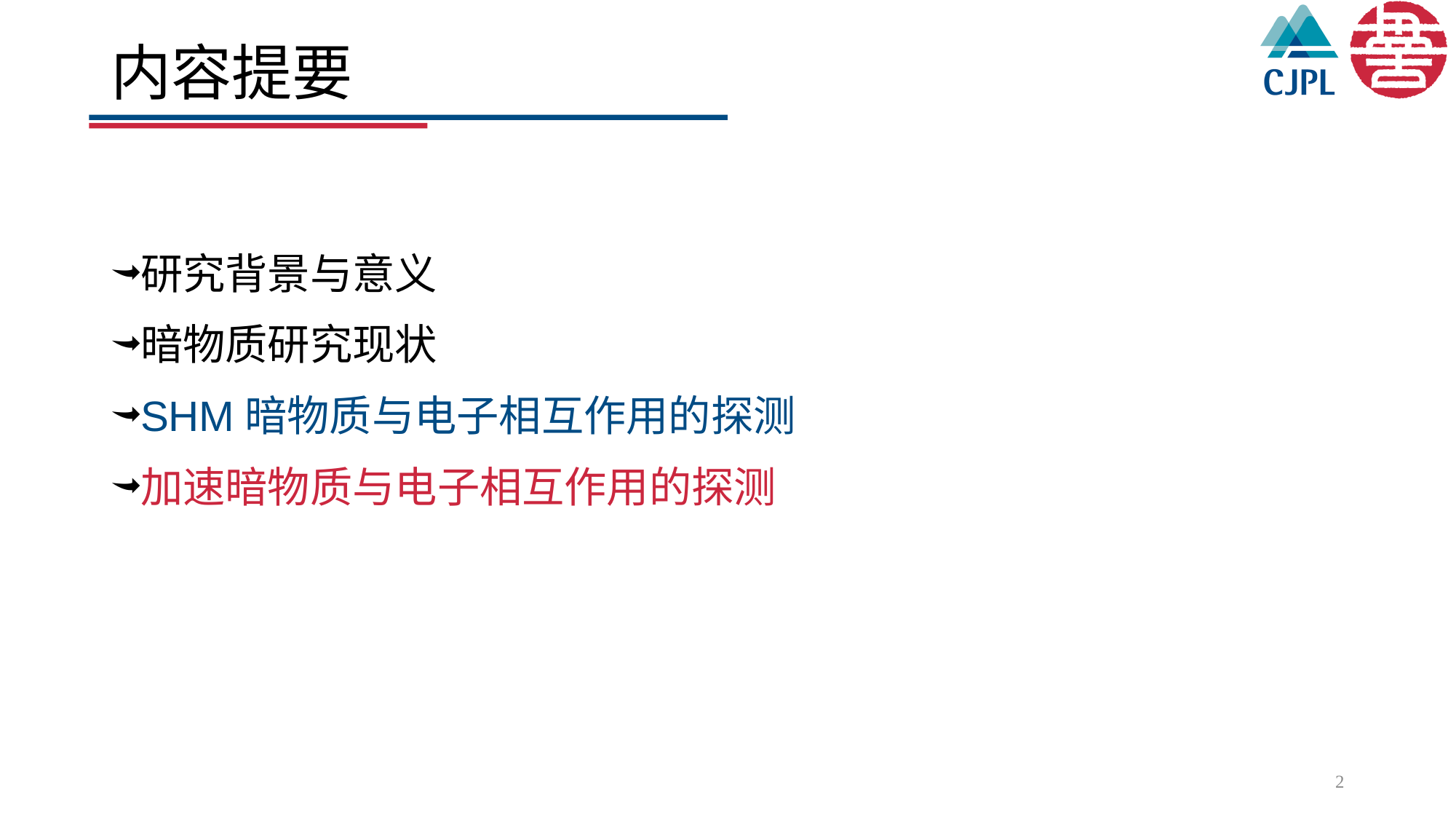

# 内容提要
研究背景与意义
暗物质研究现状
SHM暗物质与电子相互作用的探测
加速暗物质与电子相互作用的探测
2